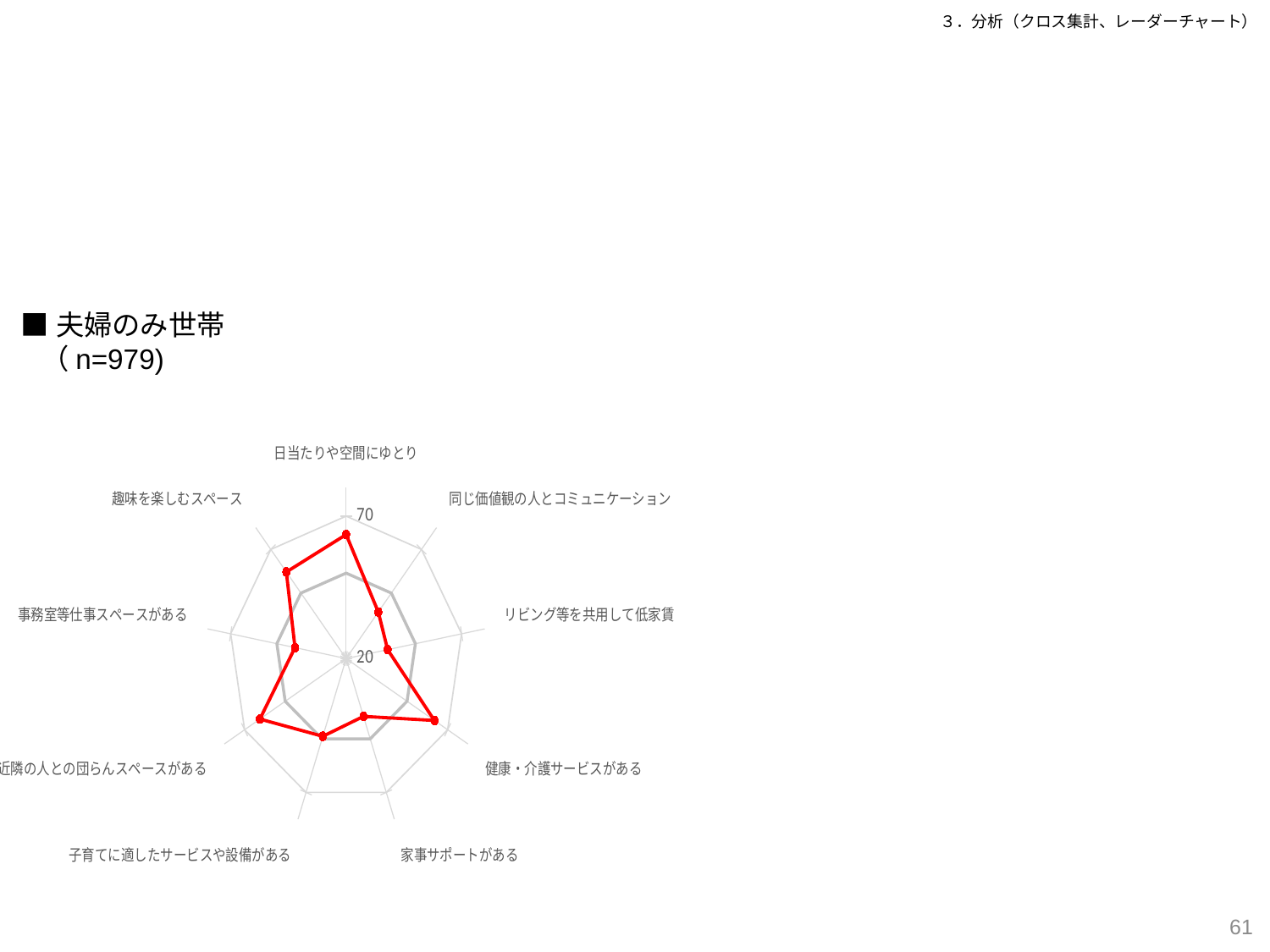

３．分析（クロス集計、レーダーチャート）
■夫婦のみ世帯
  （n=979)

### Chart

| Category | 標準 | 総計 |
|---|---|---|
| 日当たりや空間にゆとり | 50.0 | 63.52724821799584 |
| 同じ価値観の人とコミュニケーション | 50.0 | 41.328248138463906 |
| リビング等を共用して低家賃 | 50.0 | 37.97728603655807 |
| 健康・介護サービスがある | 50.0 | 63.46657648500001 |
| 家事サポートがある | 50.0 | 41.60644734176279 |
| 子育てに適したサービスや設備がある | 50.0 | 49.05029550722712 |
| 近隣の人との団らんスペースがある | 50.0 | 62.486988620720425 |
| 事務室等仕事スペースがある | 50.0 | 42.137806637424816 |
| 趣味を楽しむスペース | 50.0 | 59.664779637614025 |
61